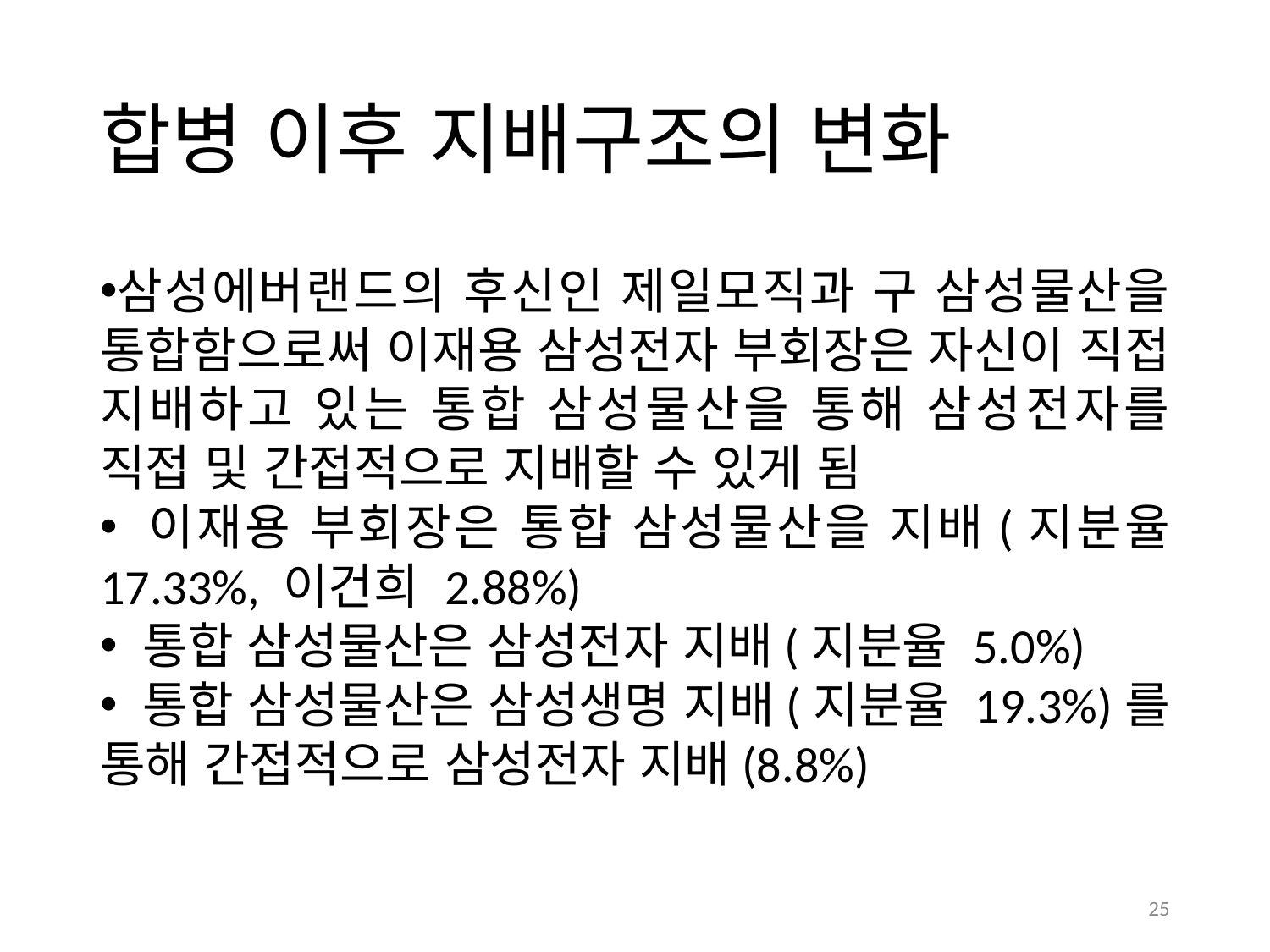

# 합병 이후 지배구조의 변화
삼성에버랜드의 후신인 제일모직과 구 삼성물산을 통합함으로써 이재용 삼성전자 부회장은 자신이 직접 지배하고 있는 통합 삼성물산을 통해 삼성전자를 직접 및 간접적으로 지배할 수 있게 됨
 이재용 부회장은 통합 삼성물산을 지배(지분율 17.33%, 이건희 2.88%)
 통합 삼성물산은 삼성전자 지배(지분율 5.0%)
 통합 삼성물산은 삼성생명 지배(지분율 19.3%)를 통해 간접적으로 삼성전자 지배(8.8%)

25